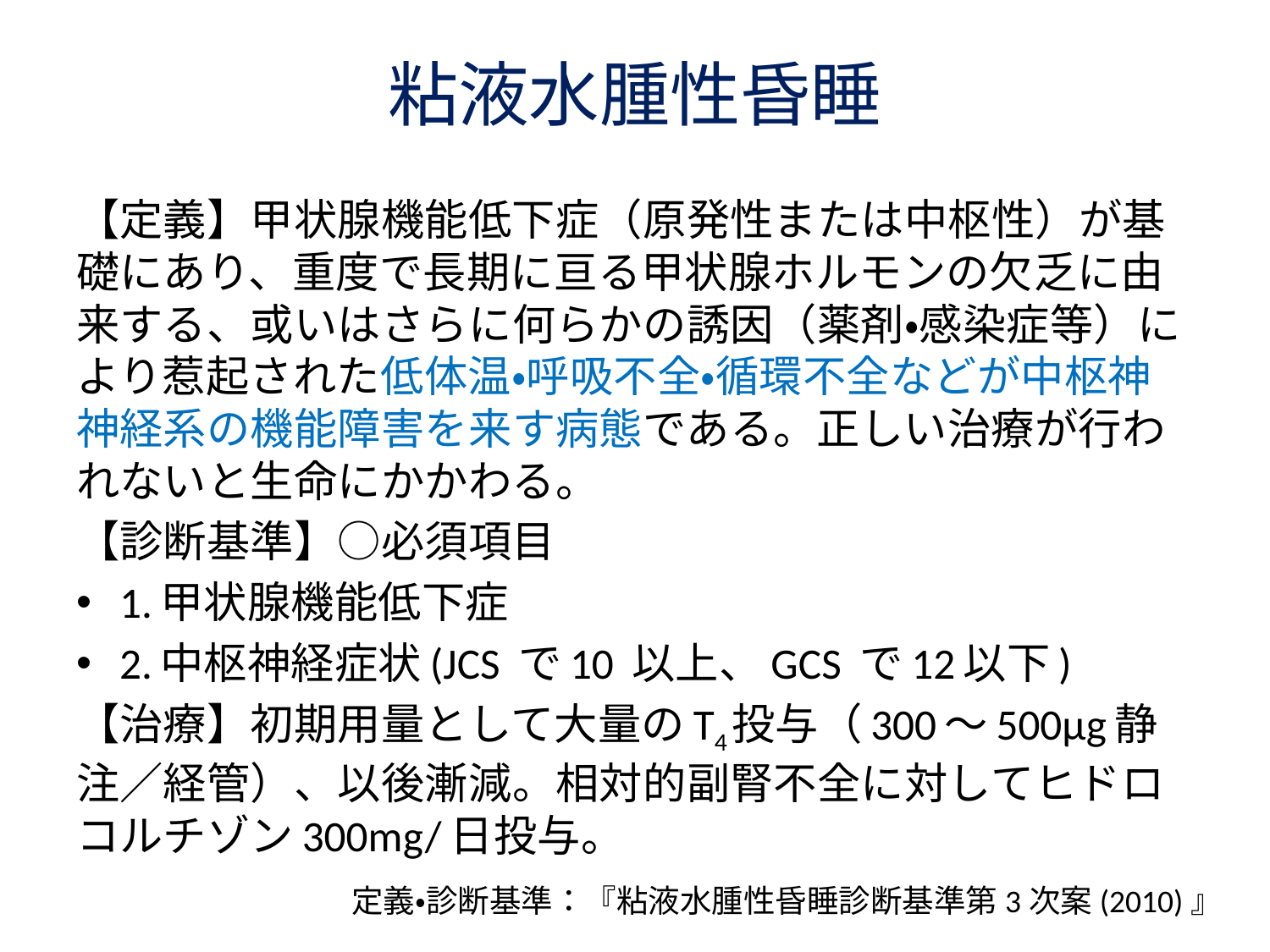

# 粘液水腫性昏睡
【定義】甲状腺機能低下症（原発性または中枢性）が基礎にあり、重度で長期に亘る甲状腺ホルモンの欠乏に由来する、或いはさらに何らかの誘因（薬剤・感染症等）により惹起された低体温・呼吸不全・循環不全などが中枢神神経系の機能障害を来す病態である。正しい治療が行われないと生命にかかわる。
【診断基準】○必須項目
1.甲状腺機能低下症
2.中枢神経症状(JCS で10 以上、GCS で12以下)
【治療】初期用量として大量のT4投与（300〜500μg静注／経管）、以後漸減。相対的副腎不全に対してヒドロコルチゾン300mg/日投与。
定義・診断基準：『粘液水腫性昏睡診断基準第3次案(2010)』